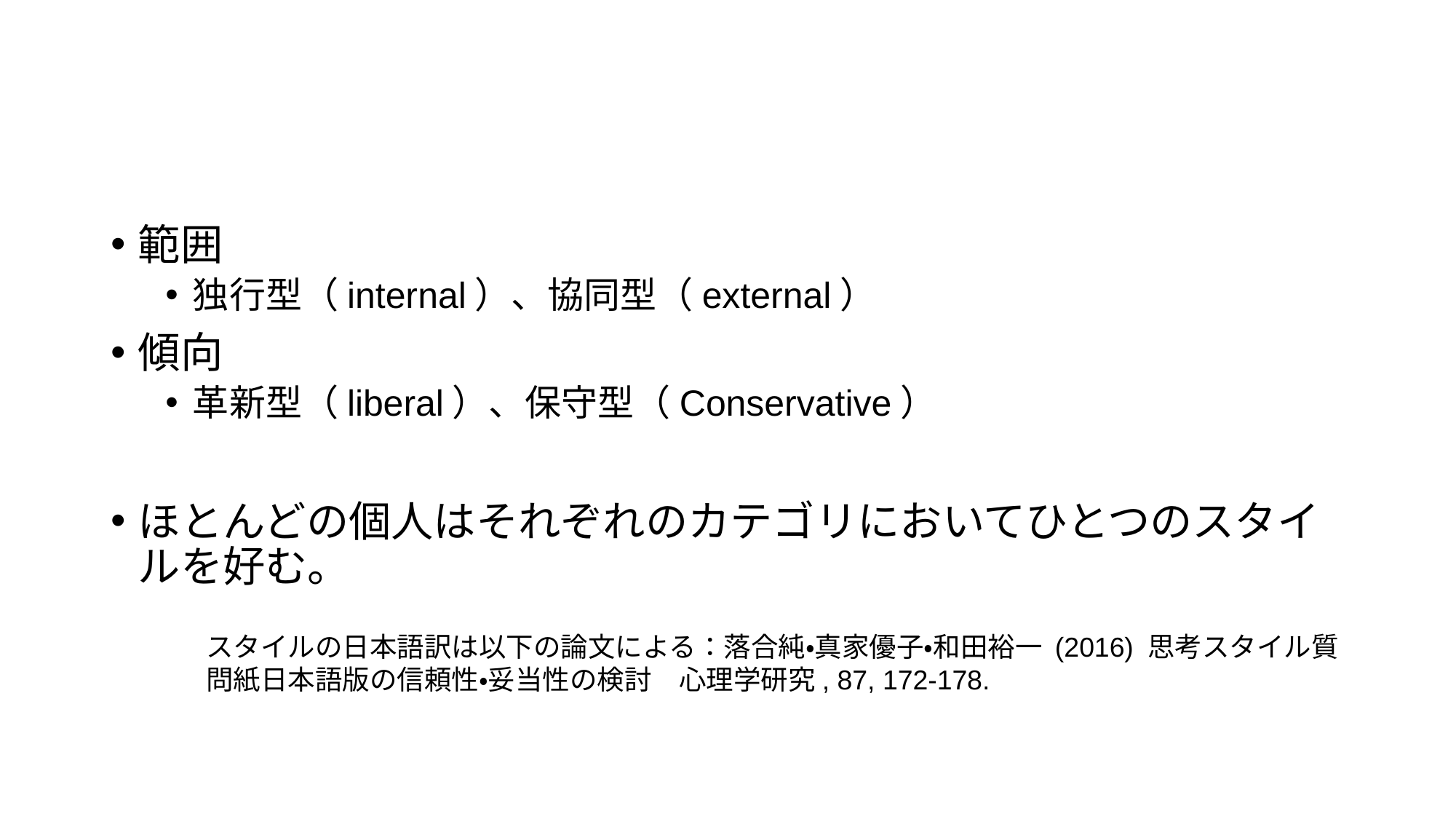

#
範囲
独行型（internal）、協同型（external）
傾向
革新型（liberal）、保守型（Conservative）

ほとんどの個人はそれぞれのカテゴリにおいてひとつのスタイルを好む。
スタイルの日本語訳は以下の論文による：落合純・真家優子・和田裕一 (2016) 思考スタイル質問紙日本語版の信頼性・妥当性の検討　心理学研究, 87, 172-178.